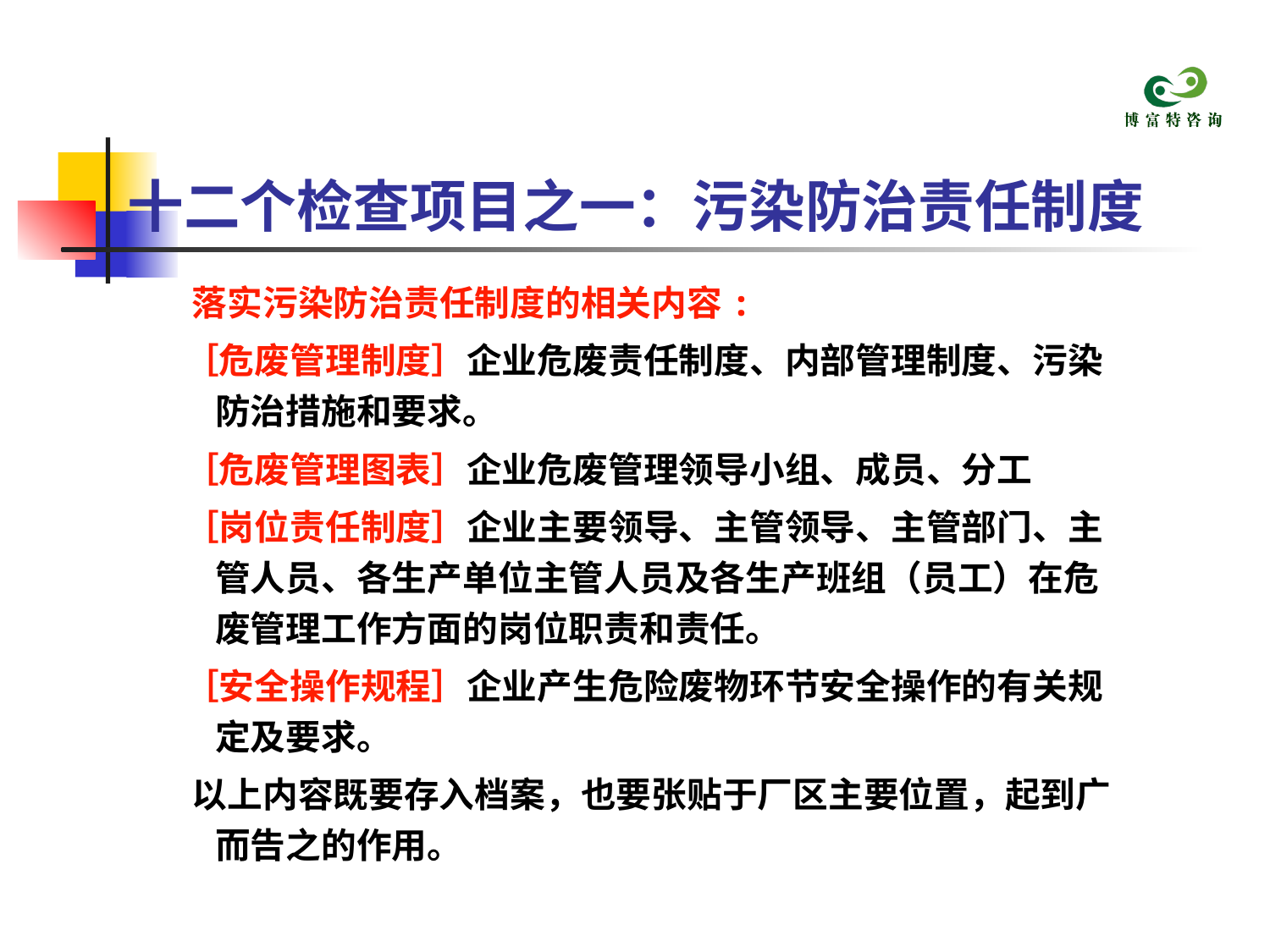

# 十二个检查项目之一：污染防治责任制度
  落实污染防治责任制度的相关内容:
 ［危废管理制度］企业危废责任制度、内部管理制度、污染防治措施和要求。
 ［危废管理图表］企业危废管理领导小组、成员、分工
 ［岗位责任制度］企业主要领导、主管领导、主管部门、主管人员、各生产单位主管人员及各生产班组（员工）在危废管理工作方面的岗位职责和责任。
 ［安全操作规程］企业产生危险废物环节安全操作的有关规定及要求。
  以上内容既要存入档案，也要张贴于厂区主要位置，起到广而告之的作用。